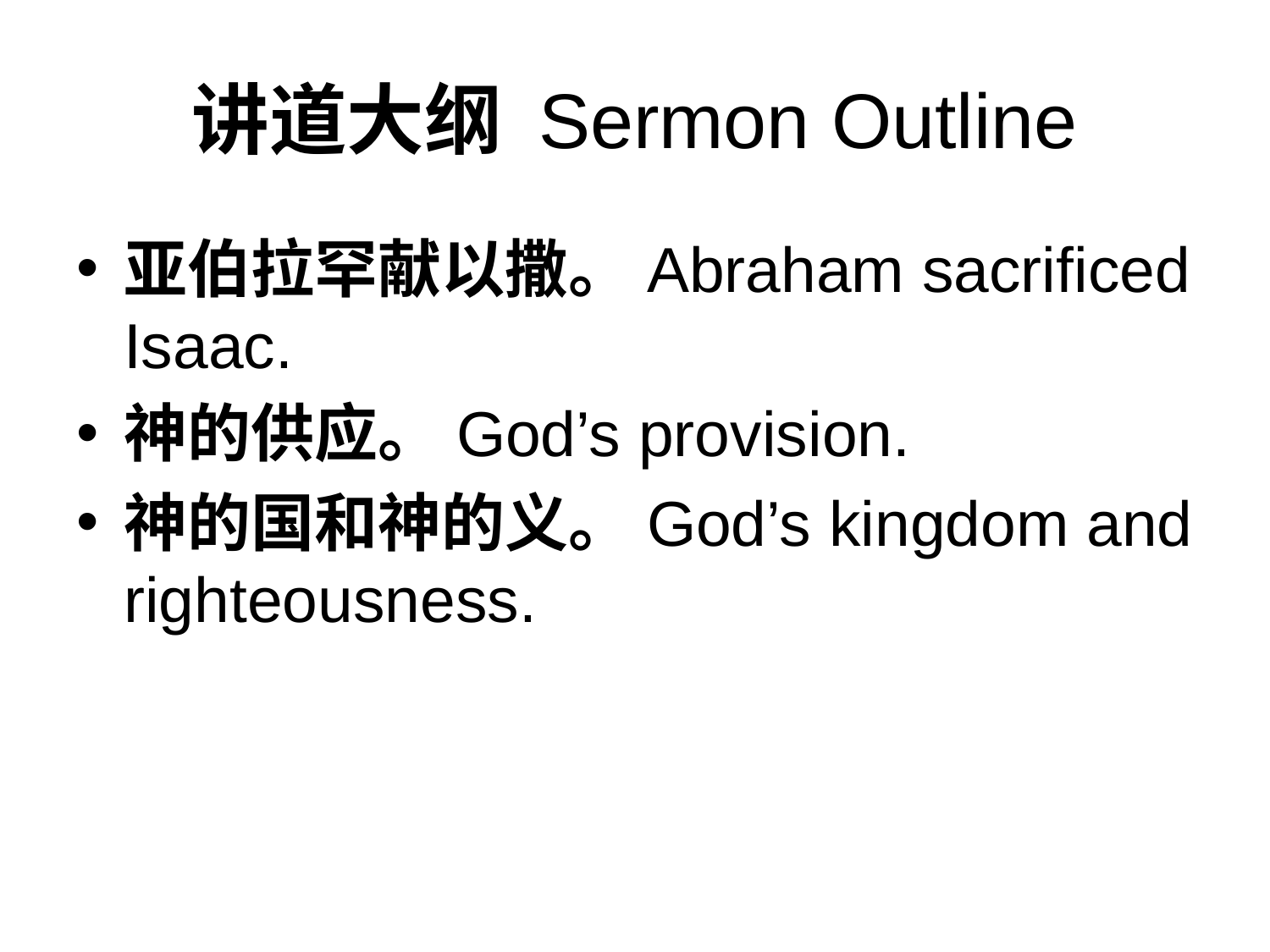

# 讲道大纲 Sermon Outline
亚伯拉罕献以撒。Abraham sacrificed Isaac.
神的供应。God’s provision.
神的国和神的义。God’s kingdom and righteousness.